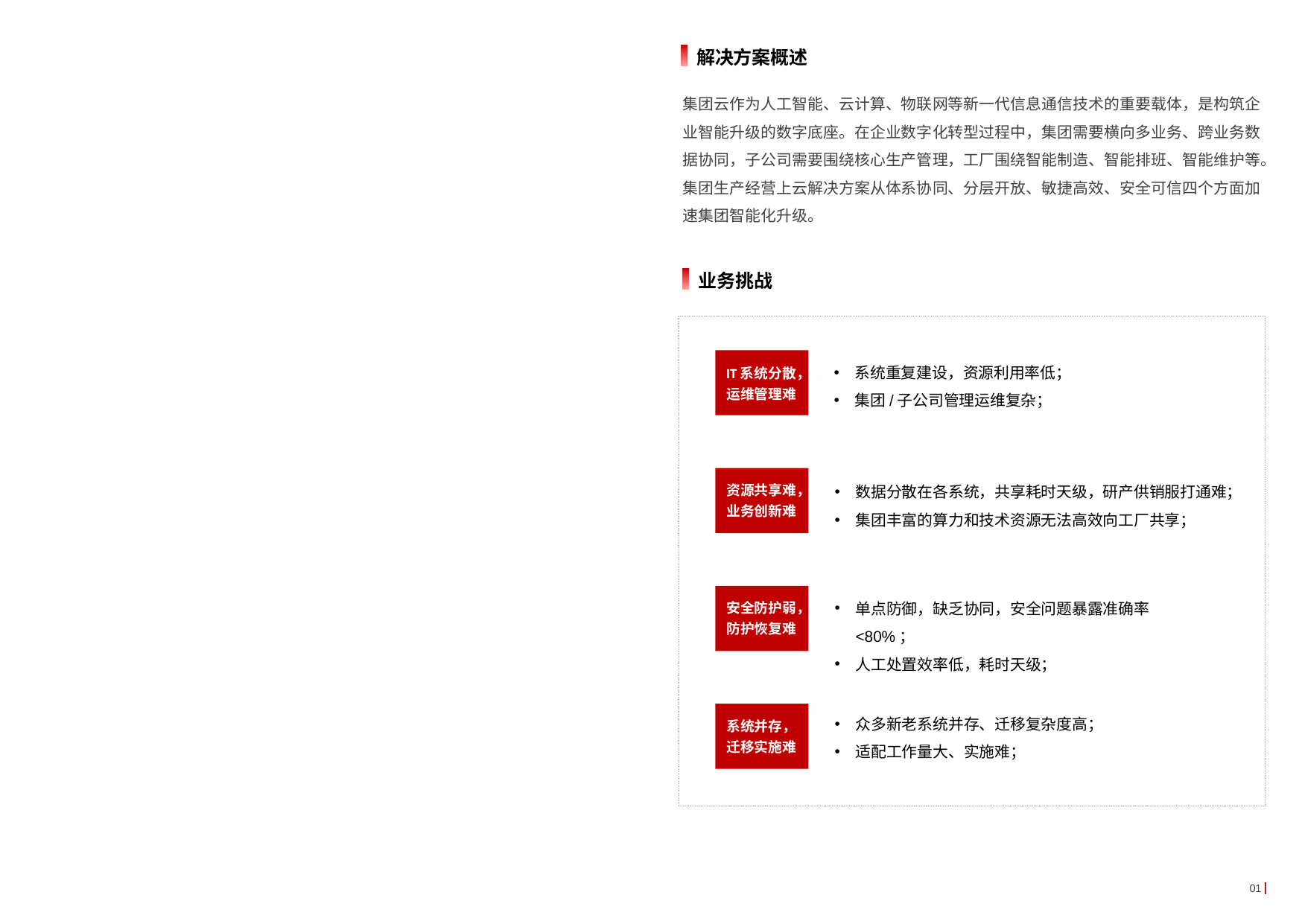

解决方案概述

集团云作为人工智能、云计算、物联网等新一代信息通信技术的重要载体，是构筑企业智能升级的数字底座。在企业数字化转型过程中，集团需要横向多业务、跨业务数据协同，子公司需要围绕核心生产管理，工厂围绕智能制造、智能排班、智能维护等。集团生产经营上云解决方案从体系协同、分层开放、敏捷高效、安全可信四个方面加速集团智能化升级。
业务挑战

IT系统分散，运维管理难
系统重复建设，资源利用率低；
集团/子公司管理运维复杂；

资源共享难，业务创新难
数据分散在各系统，共享耗时天级，研产供销服打通难；
集团丰富的算力和技术资源无法高效向工厂共享；

安全防护弱，防护恢复难
单点防御，缺乏协同，安全问题暴露准确率<80%；
人工处置效率低，耗时天级；

系统并存，迁移实施难
众多新老系统并存、迁移复杂度高；
适配工作量大、实施难；
01